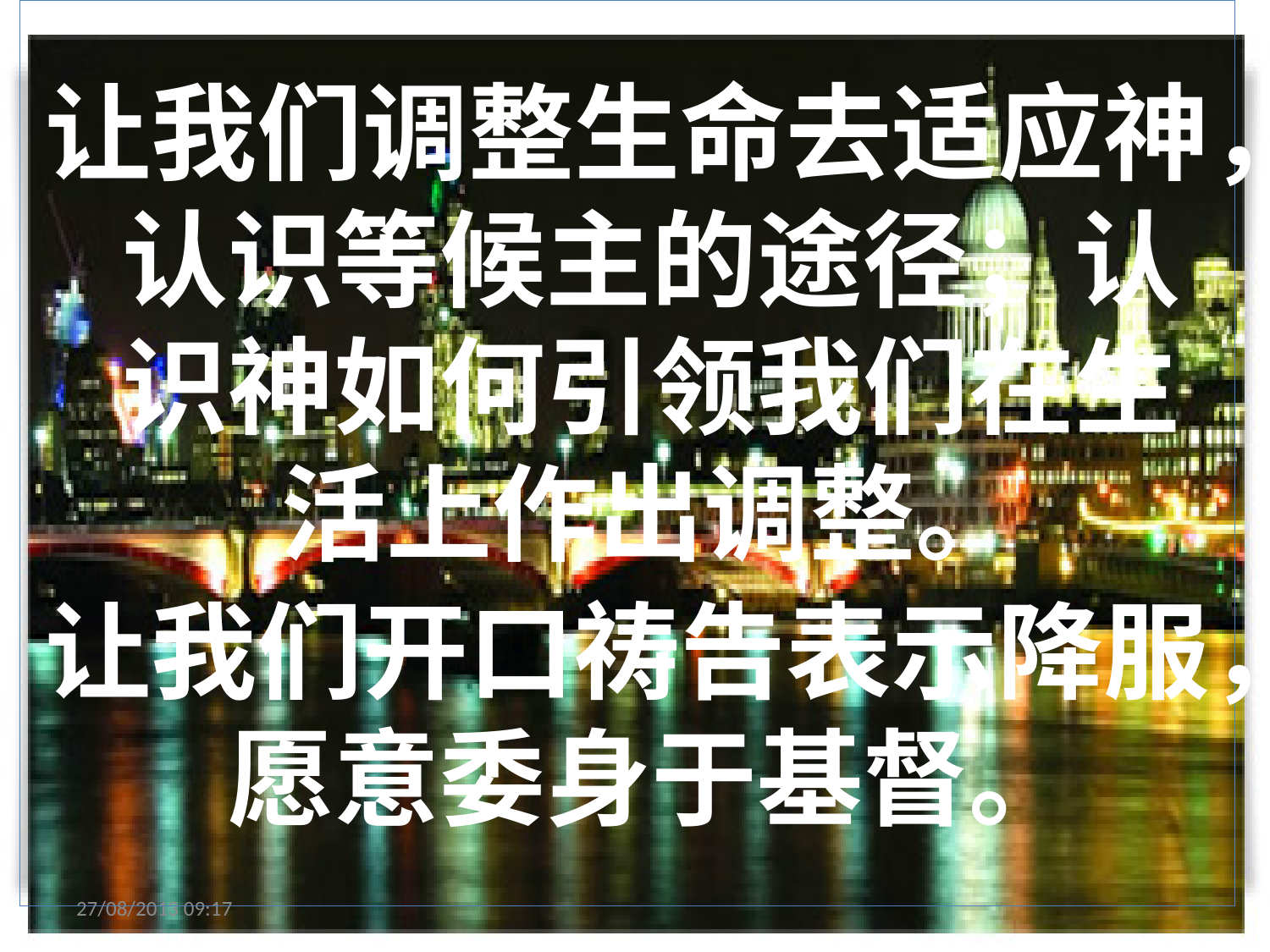

让我们调整生命去适应神，认识等候主的途径；认识神如何引领我们在生活上作出调整。
让我们开口祷告表示降服，愿意委身于基督。
27/08/2013 09:17